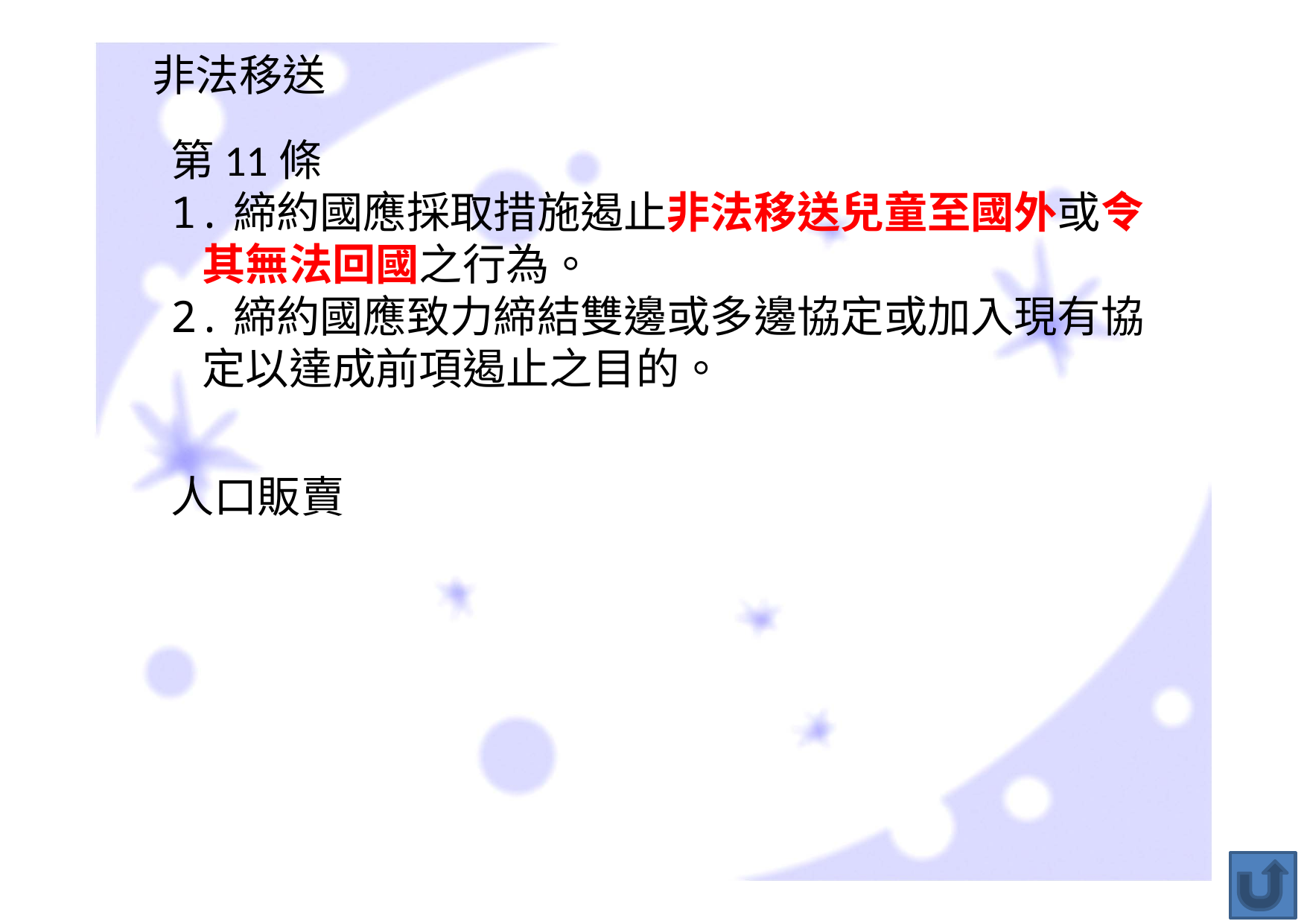

非法移送
第11條
1.締約國應採取措施遏止非法移送兒童至國外或令其無法回國之行為。
2.締約國應致力締結雙邊或多邊協定或加入現有協定以達成前項遏止之目的。
人口販賣